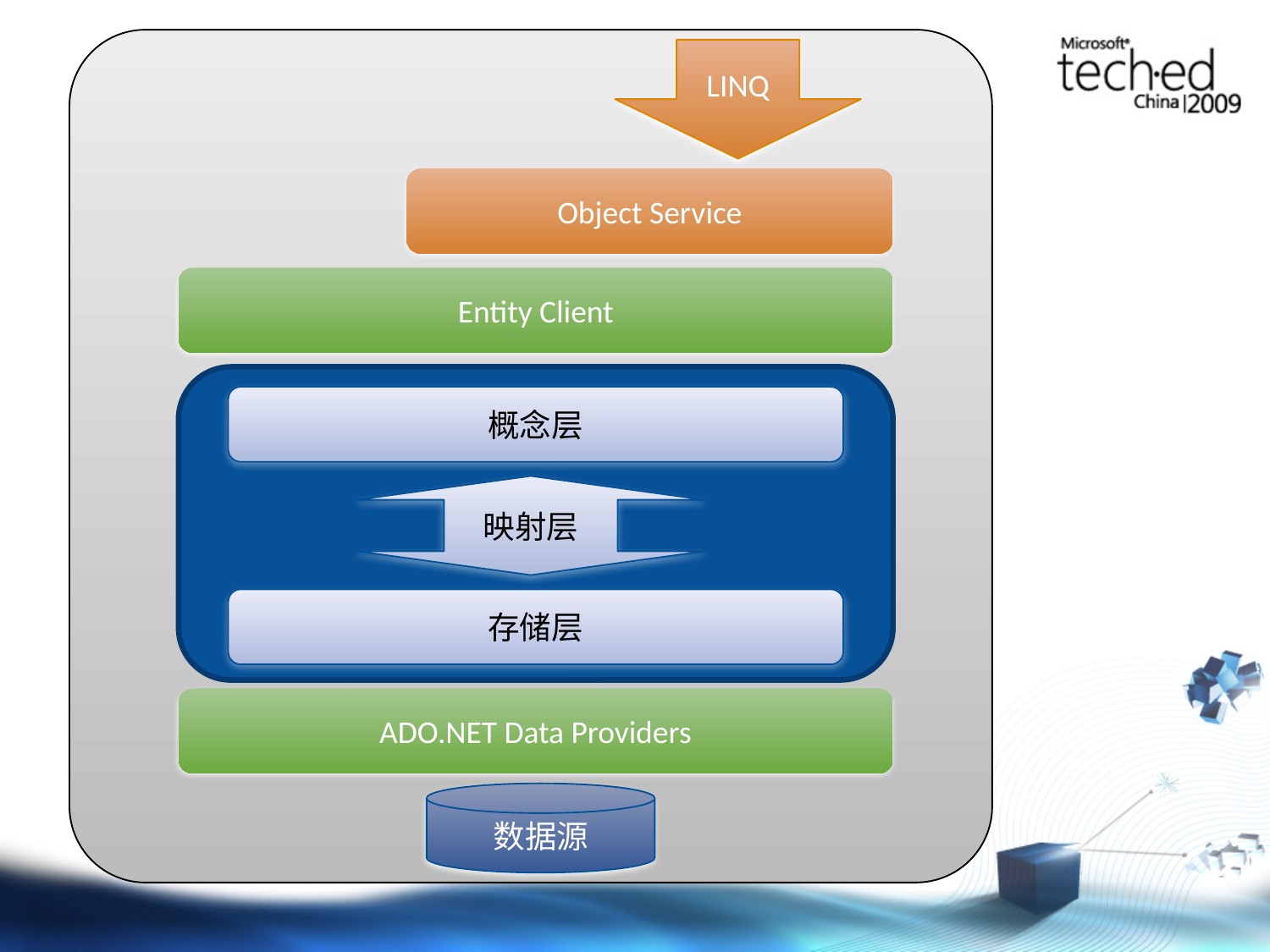

LINQ
Object Service
Entity Client

概念层
映射层
存储层
ADO.NET Data Providers
数据源